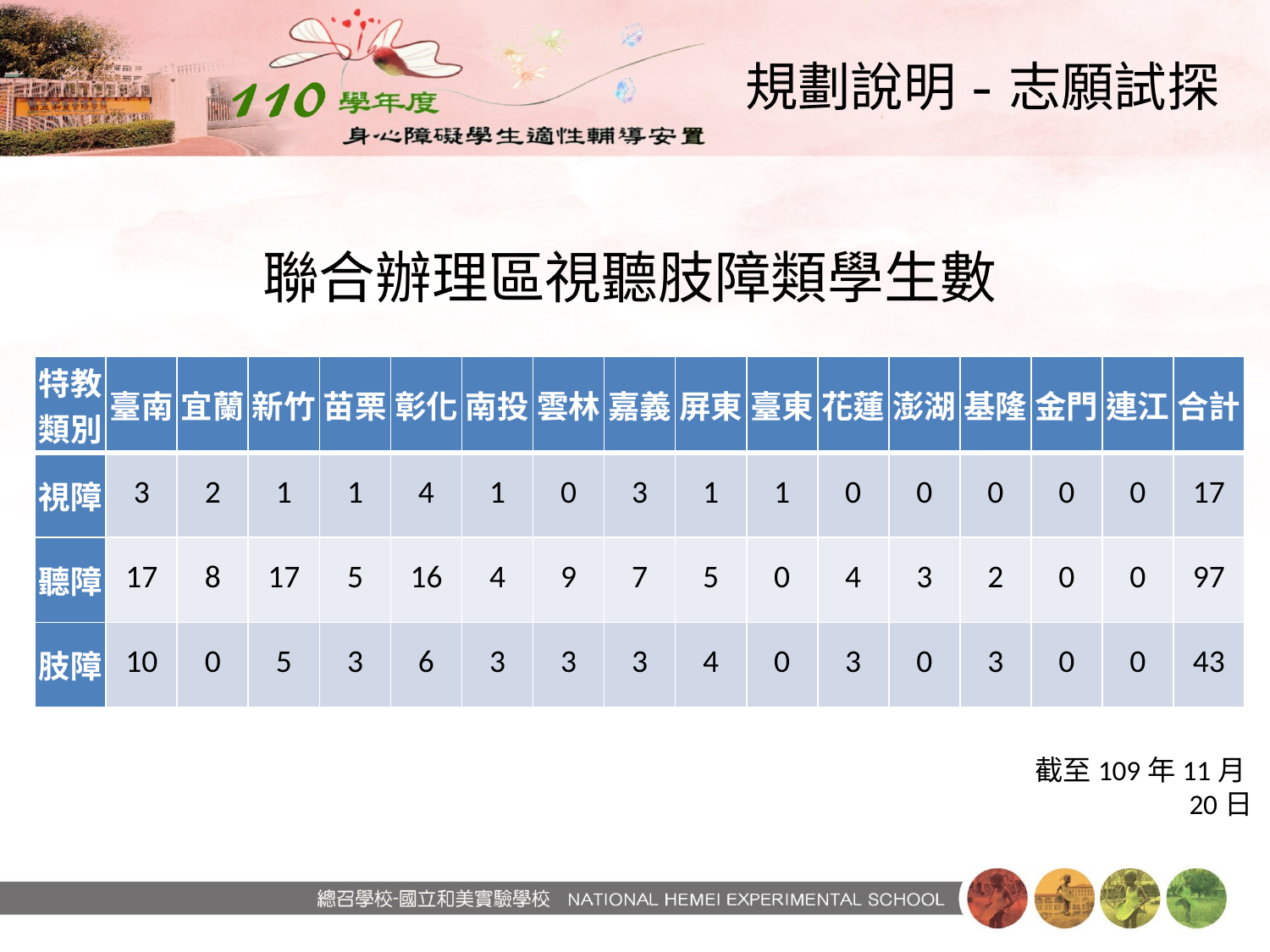

# 規劃說明-志願試探
聯合辦理區視聽肢障類學生數
| 特教類別 | 臺南 | 宜蘭 | 新竹 | 苗栗 | 彰化 | 南投 | 雲林 | 嘉義 | 屏東 | 臺東 | 花蓮 | 澎湖 | 基隆 | 金門 | 連江 | 合計 |
| --- | --- | --- | --- | --- | --- | --- | --- | --- | --- | --- | --- | --- | --- | --- | --- | --- |
| 視障 | 3 | 2 | 1 | 1 | 4 | 1 | 0 | 3 | 1 | 1 | 0 | 0 | 0 | 0 | 0 | 17 |
| 聽障 | 17 | 8 | 17 | 5 | 16 | 4 | 9 | 7 | 5 | 0 | 4 | 3 | 2 | 0 | 0 | 97 |
| 肢障 | 10 | 0 | 5 | 3 | 6 | 3 | 3 | 3 | 4 | 0 | 3 | 0 | 3 | 0 | 0 | 43 |
截至109年11月20日